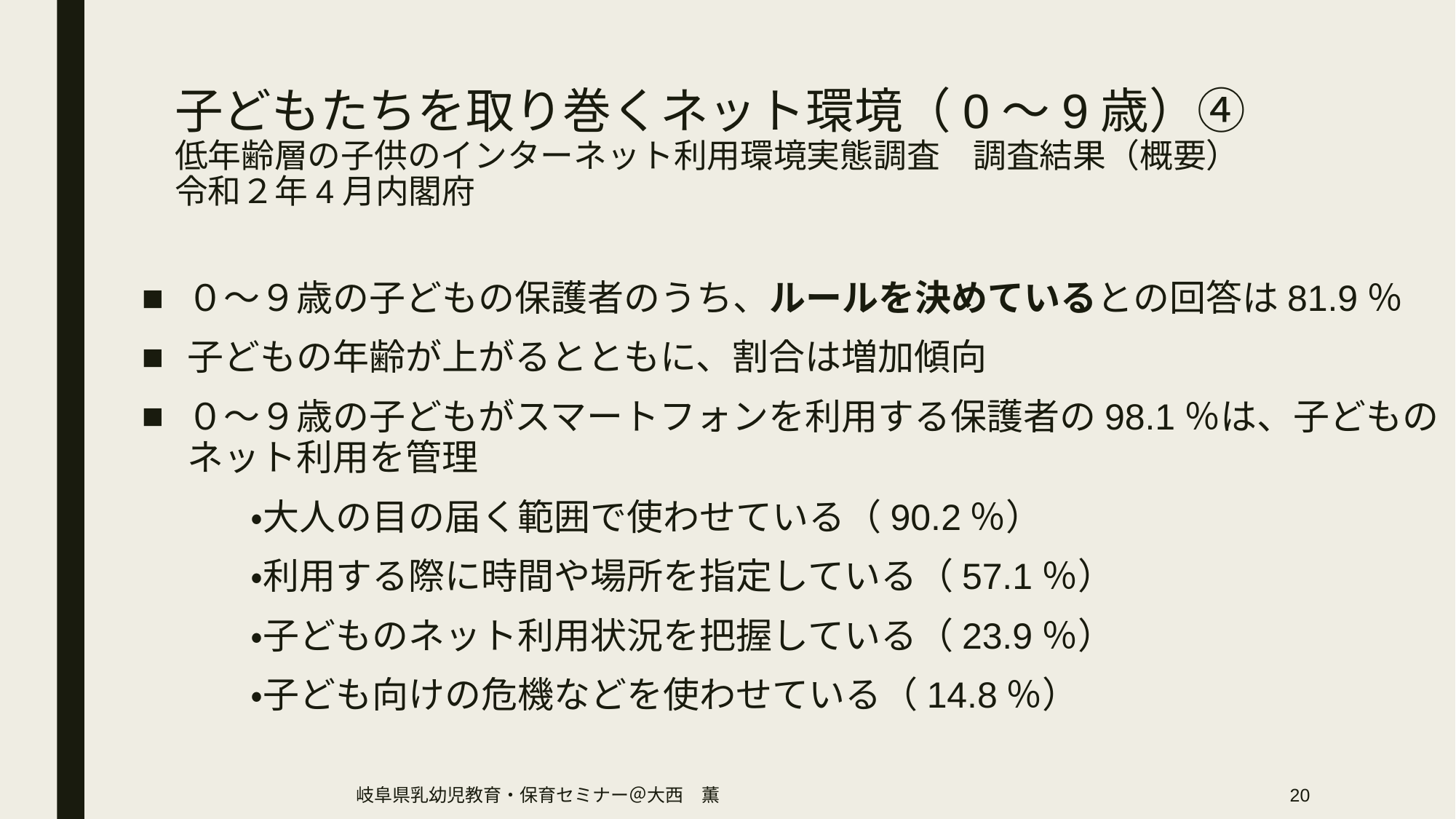

# 子どもたちを取り巻くネット環境（0～9歳）④ 低年齢層の子供のインターネット利用環境実態調査　調査結果（概要） 令和２年4月内閣府
０～９歳の子どもの保護者のうち、ルールを決めているとの回答は81.9％
子どもの年齢が上がるとともに、割合は増加傾向
０～９歳の子どもがスマートフォンを利用する保護者の98.1％は、子どものネット利用を管理
　　　・大人の目の届く範囲で使わせている（90.2％）
　　　・利用する際に時間や場所を指定している（57.1％）
　　　・子どものネット利用状況を把握している（23.9％）
　　　・子ども向けの危機などを使わせている（14.8％）
岐阜県乳幼児教育・保育セミナー＠大西　薫
20